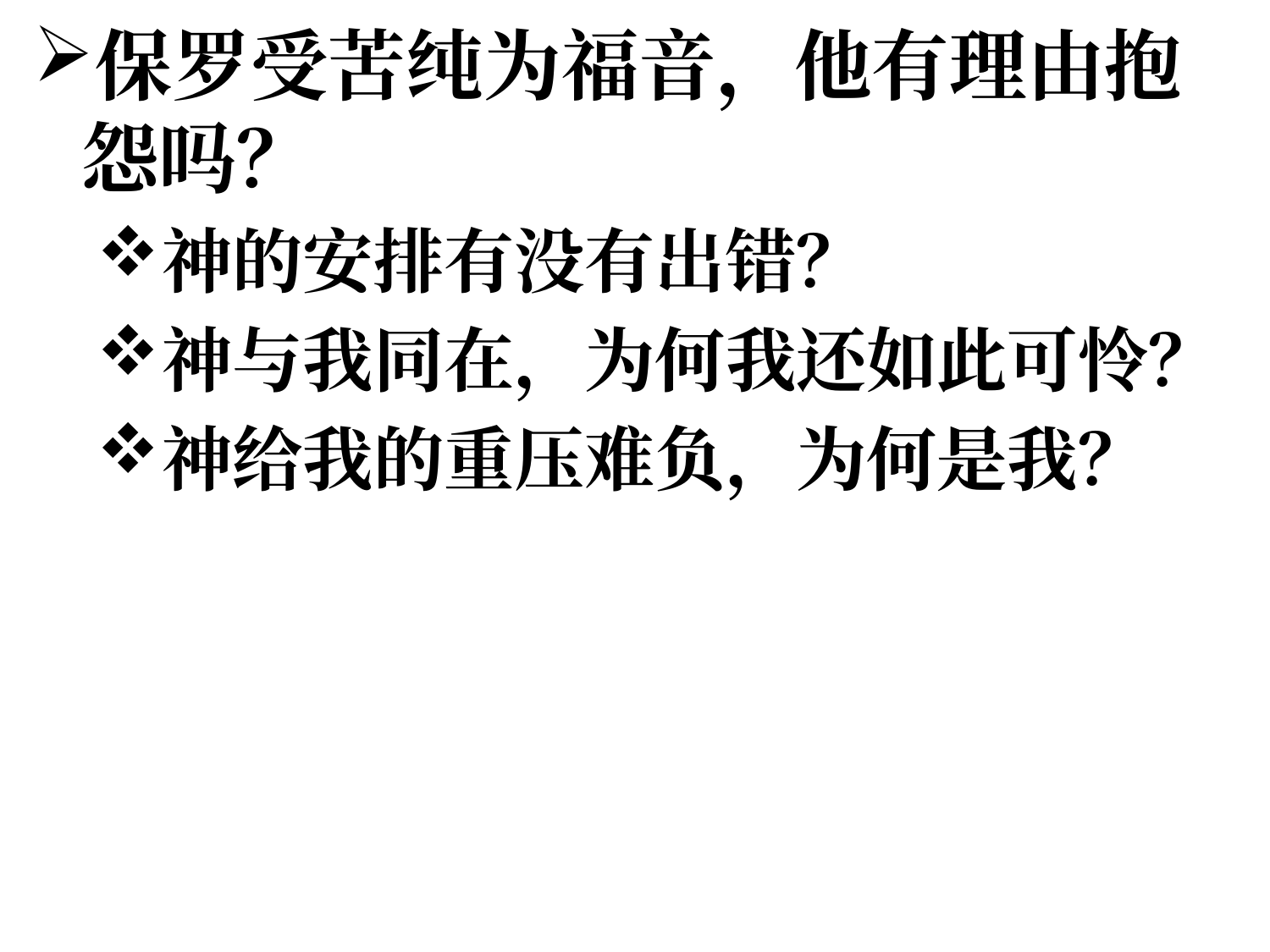

保罗受苦纯为福音，他有理由抱怨吗？
神的安排有没有出错？
神与我同在，为何我还如此可怜？
神给我的重压难负，为何是我？